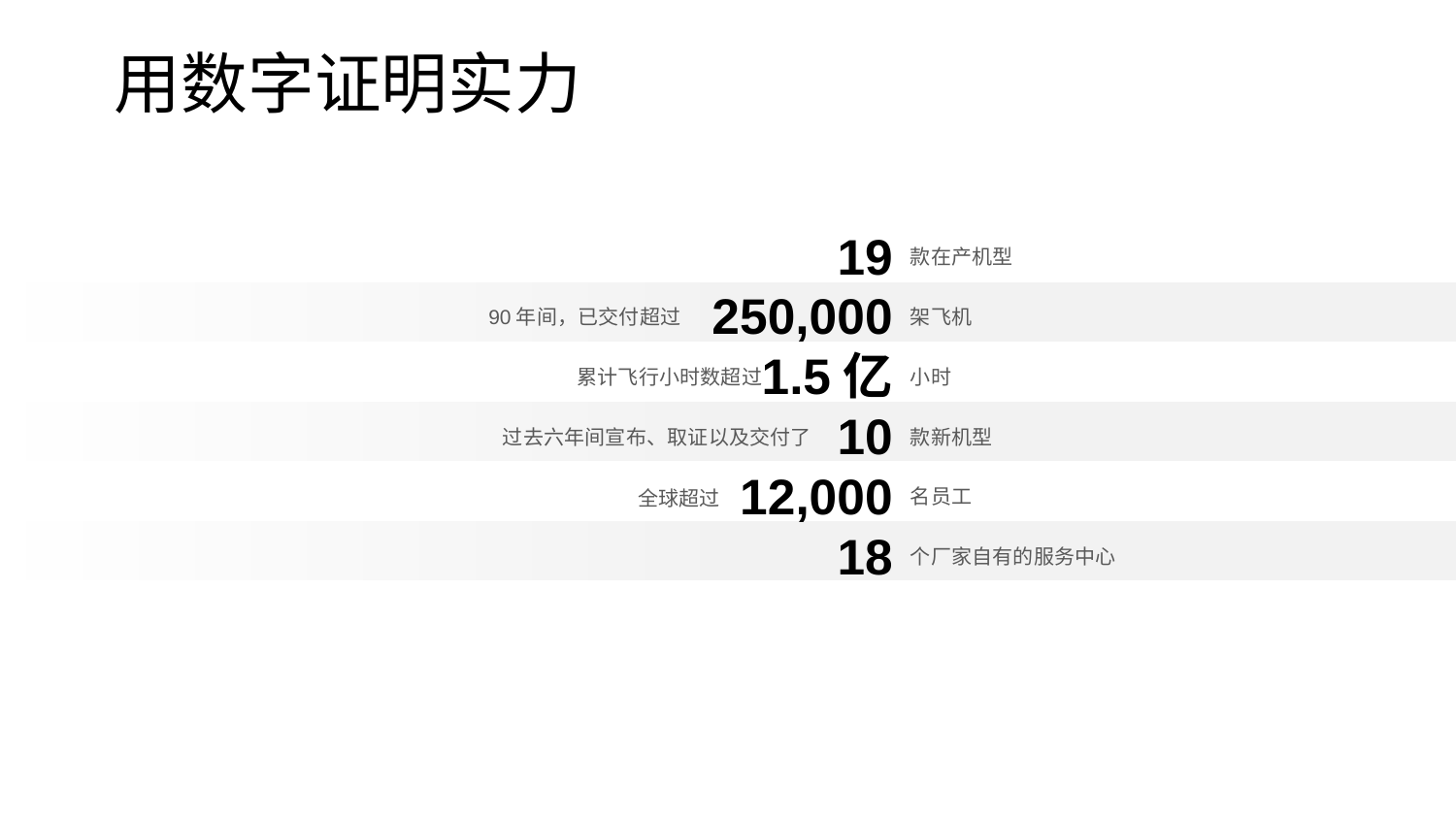

# 用数字证明实力
19
250,000
1.5亿
10
12,000
18
款在产机型

90年间，已交付超过
架飞机
累计飞行小时数超过
小时

过去六年间宣布、取证以及交付了
款新机型
名员工
全球超过

个厂家自有的服务中心